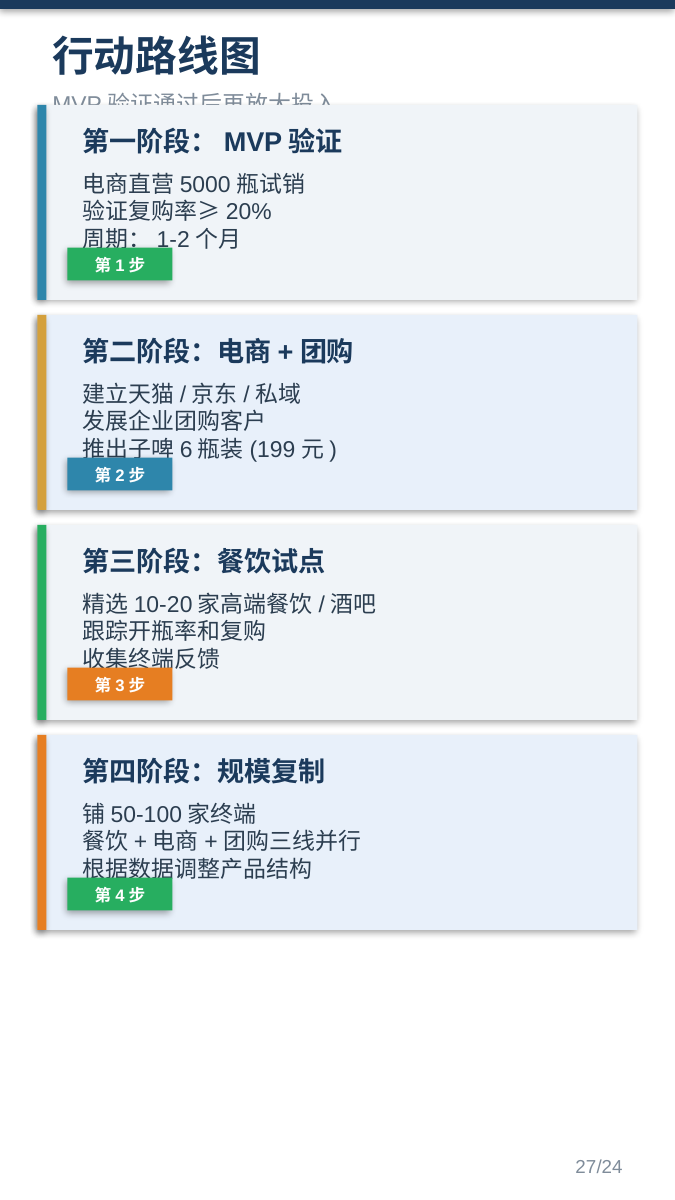

行动路线图
MVP验证通过后再放大投入

第一阶段：MVP验证
电商直营5000瓶试销
验证复购率≥20%
周期：1-2个月

第1步

第二阶段：电商+团购
建立天猫/京东/私域
发展企业团购客户
推出子啤6瓶装(199元)

第2步

第三阶段：餐饮试点
精选10-20家高端餐饮/酒吧
跟踪开瓶率和复购
收集终端反馈

第3步

第四阶段：规模复制
铺50-100家终端
餐饮+电商+团购三线并行
根据数据调整产品结构

第4步
27/24